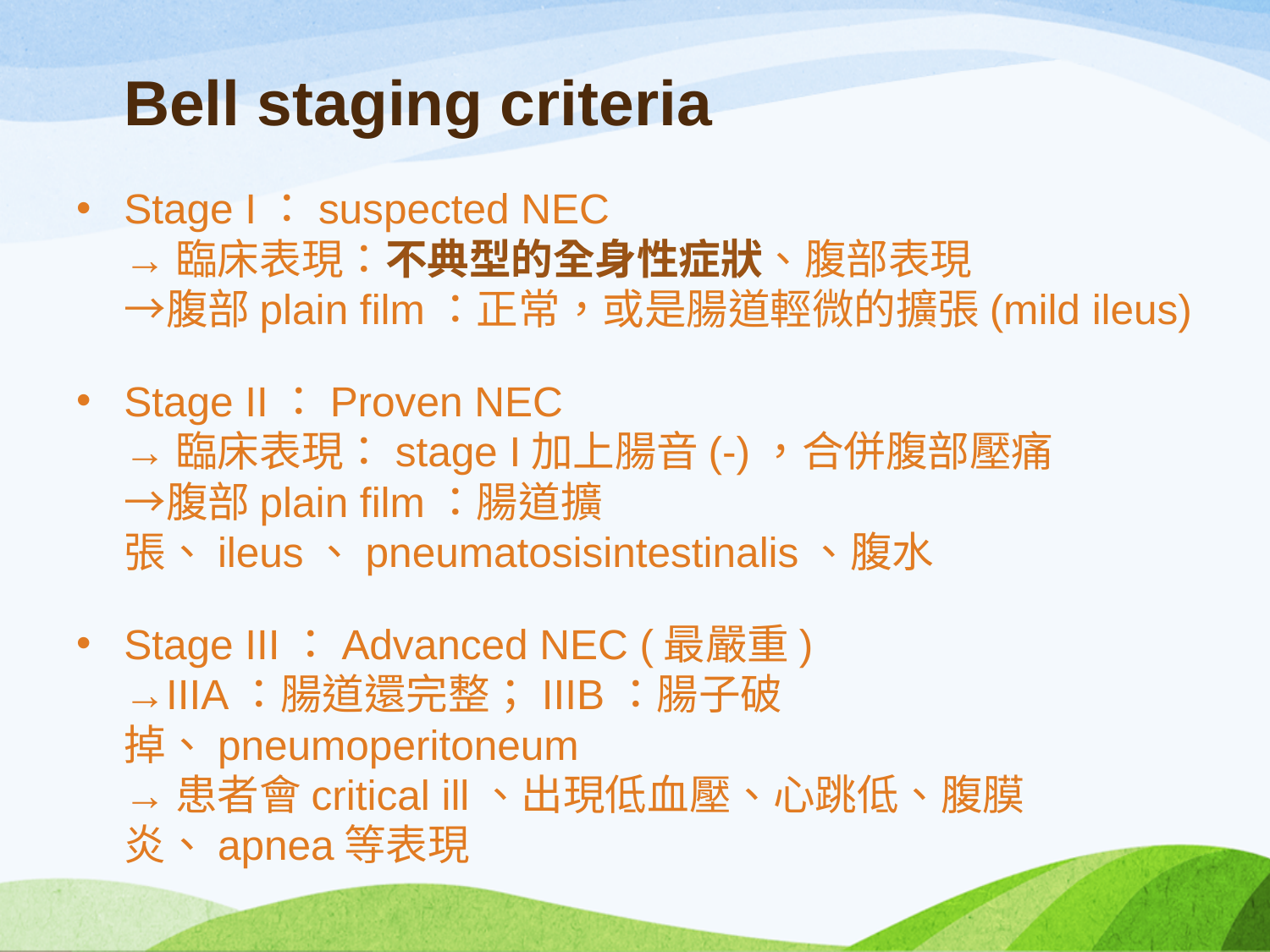

# Bell staging criteria
Stage I：suspected NEC
→臨床表現：不典型的全身性症狀、腹部表現
→腹部plain film：正常，或是腸道輕微的擴張(mild ileus)
Stage II：Proven NEC
→臨床表現：stage I加上腸音(-)，合併腹部壓痛
→腹部plain film：腸道擴張、ileus、pneumatosisintestinalis、腹水
Stage III：Advanced NEC (最嚴重)
→IIIA：腸道還完整；IIIB：腸子破掉、pneumoperitoneum
→患者會critical ill、出現低血壓、心跳低、腹膜炎、apnea等表現